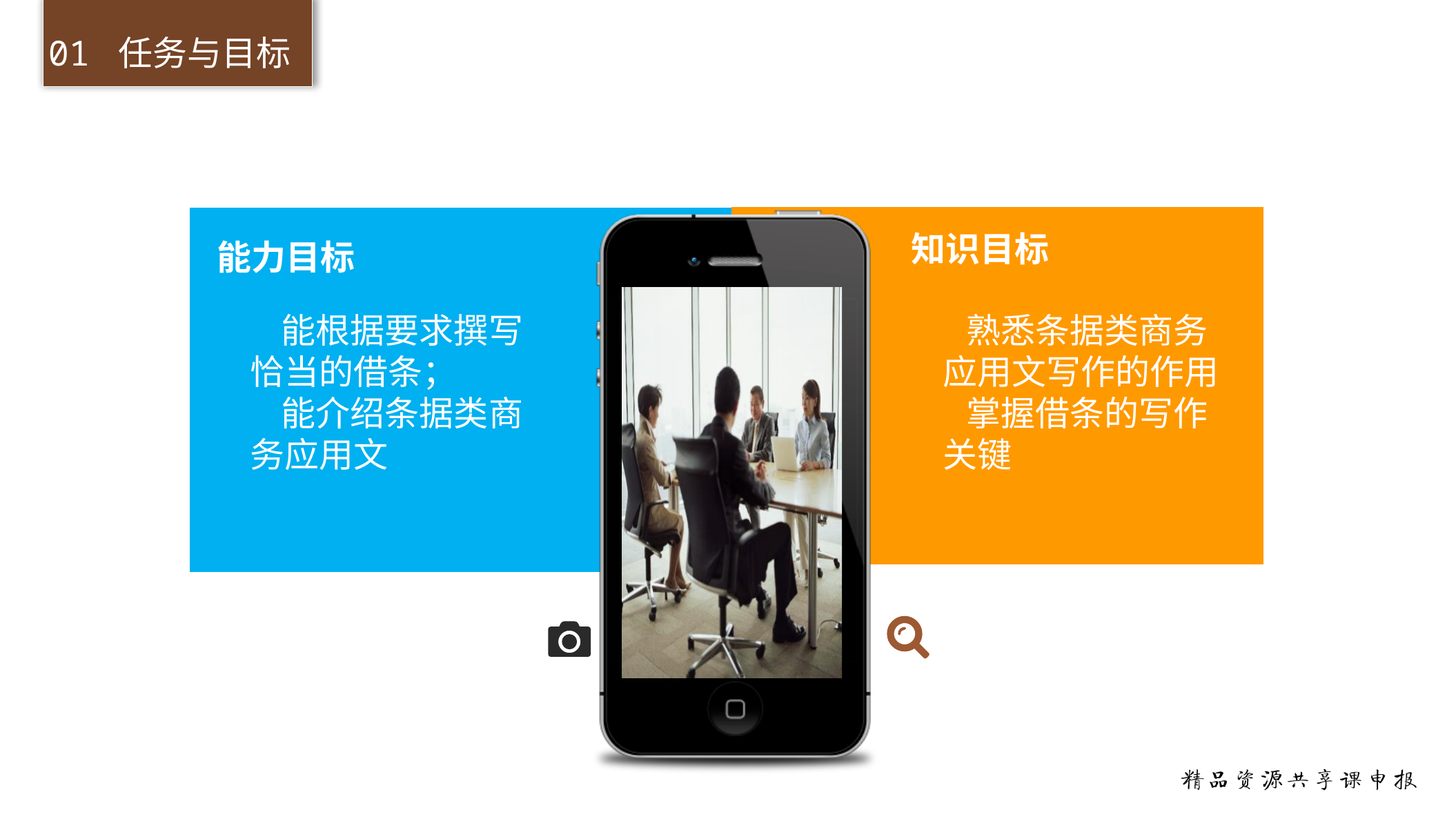

01 任务与目标

知识目标
能力目标

   能根据要求撰写恰当的借条；
   能介绍条据类商务应用文
  熟悉条据类商务应用文写作的作用
  掌握借条的写作关键